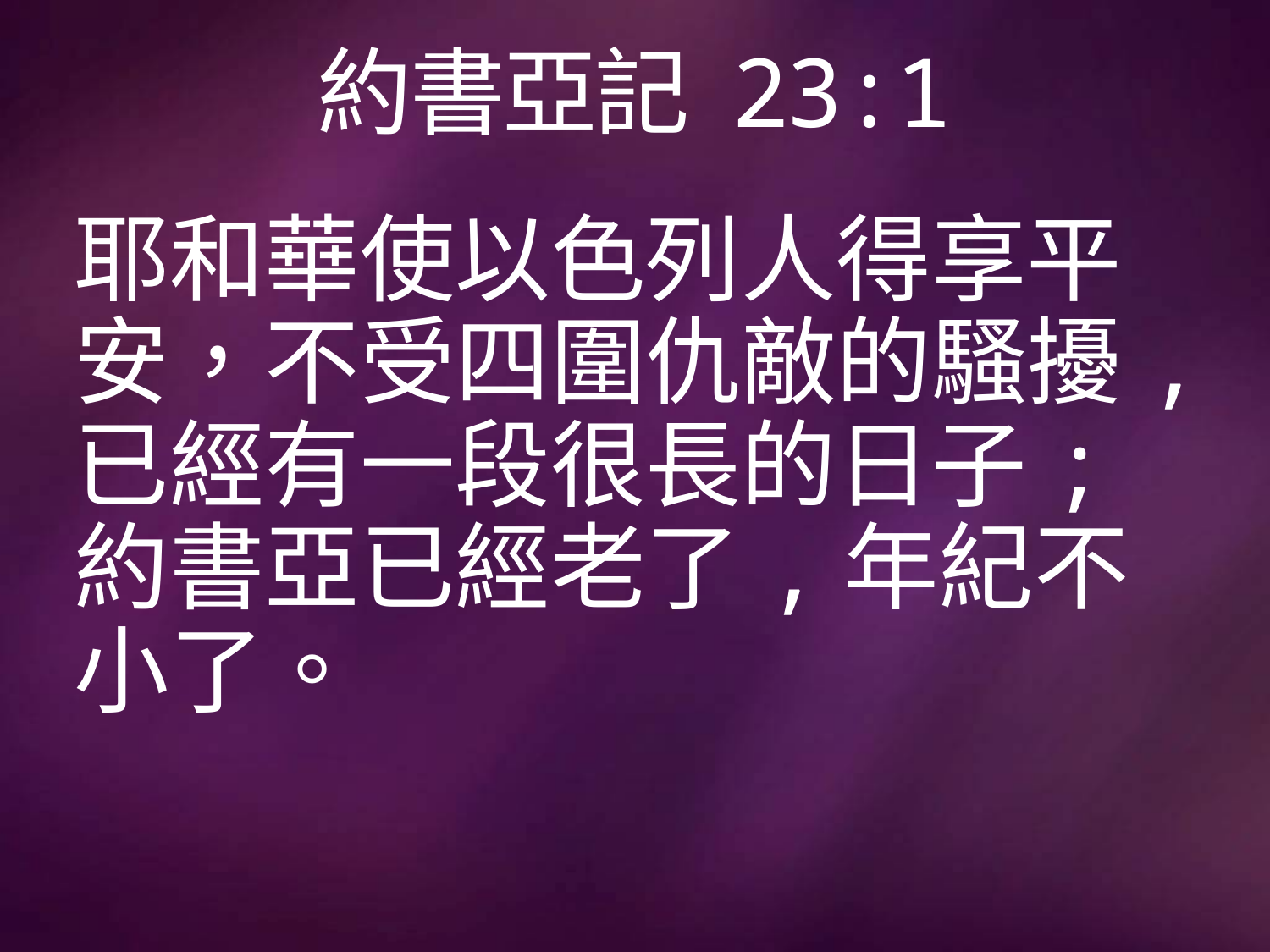

# 約書亞記 23:1
耶和華使以色列人得享平安，不受四圍仇敵的騷擾,已經有一段很長的日子;約書亞已經老了,年紀不小了。